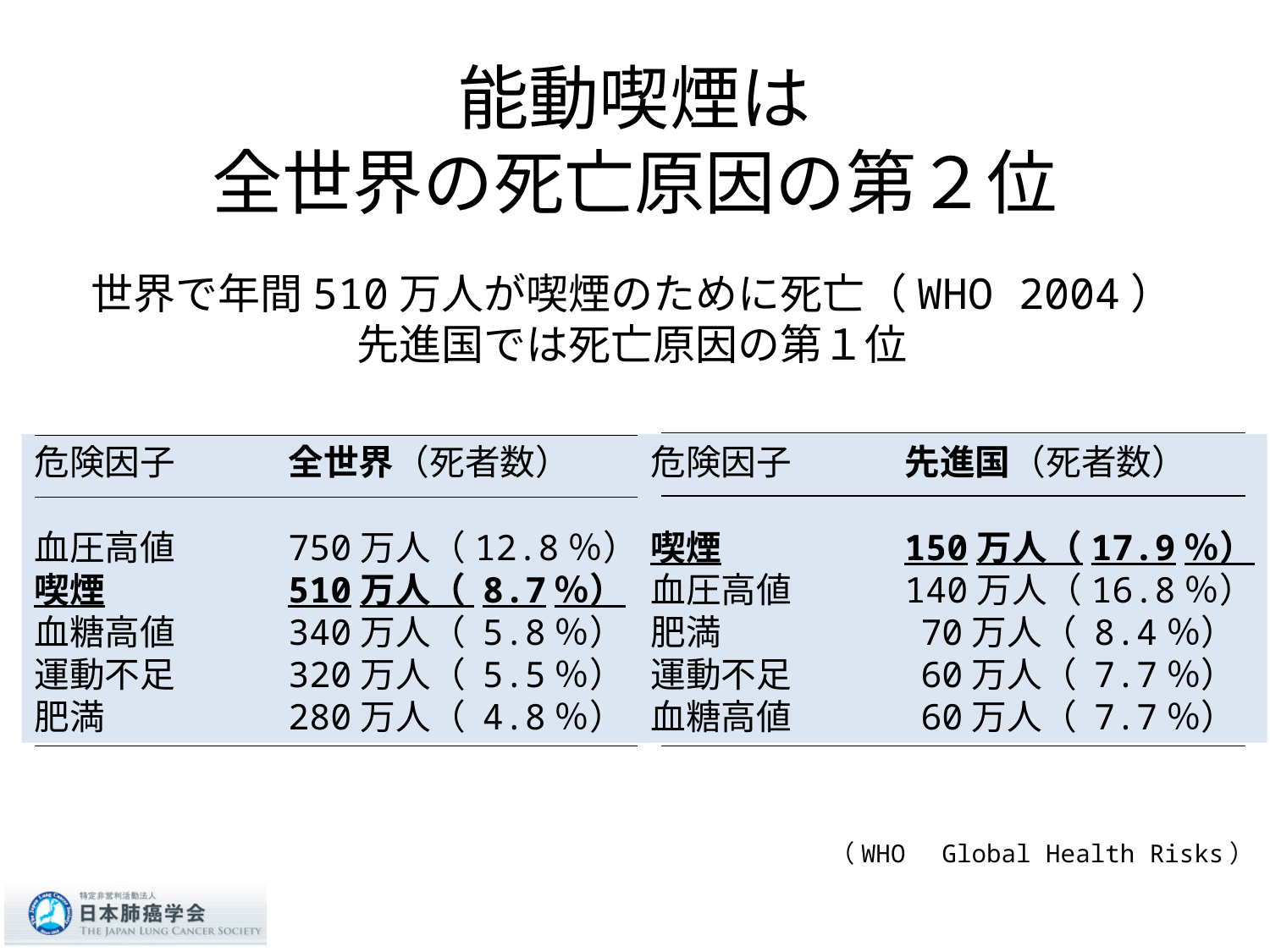

# 能動喫煙は 全世界の死亡原因の第２位
世界で年間510万人が喫煙のために死亡（WHO 2004）
先進国では死亡原因の第１位
危険因子	全世界（死者数）

血圧高値	750万人（12.8％）
喫煙		510万人（ 8.7％）
血糖高値	340万人（ 5.8％）
運動不足	320万人（ 5.5％）
肥満		280万人（ 4.8％）
危険因子	先進国（死者数）

喫煙		150万人（17.9％）
血圧高値	140万人（16.8％）
肥満		 70万人（ 8.4％）
運動不足	 60万人（ 7.7％）
血糖高値	 60万人（ 7.7％）
（WHO　Global Health Risks）